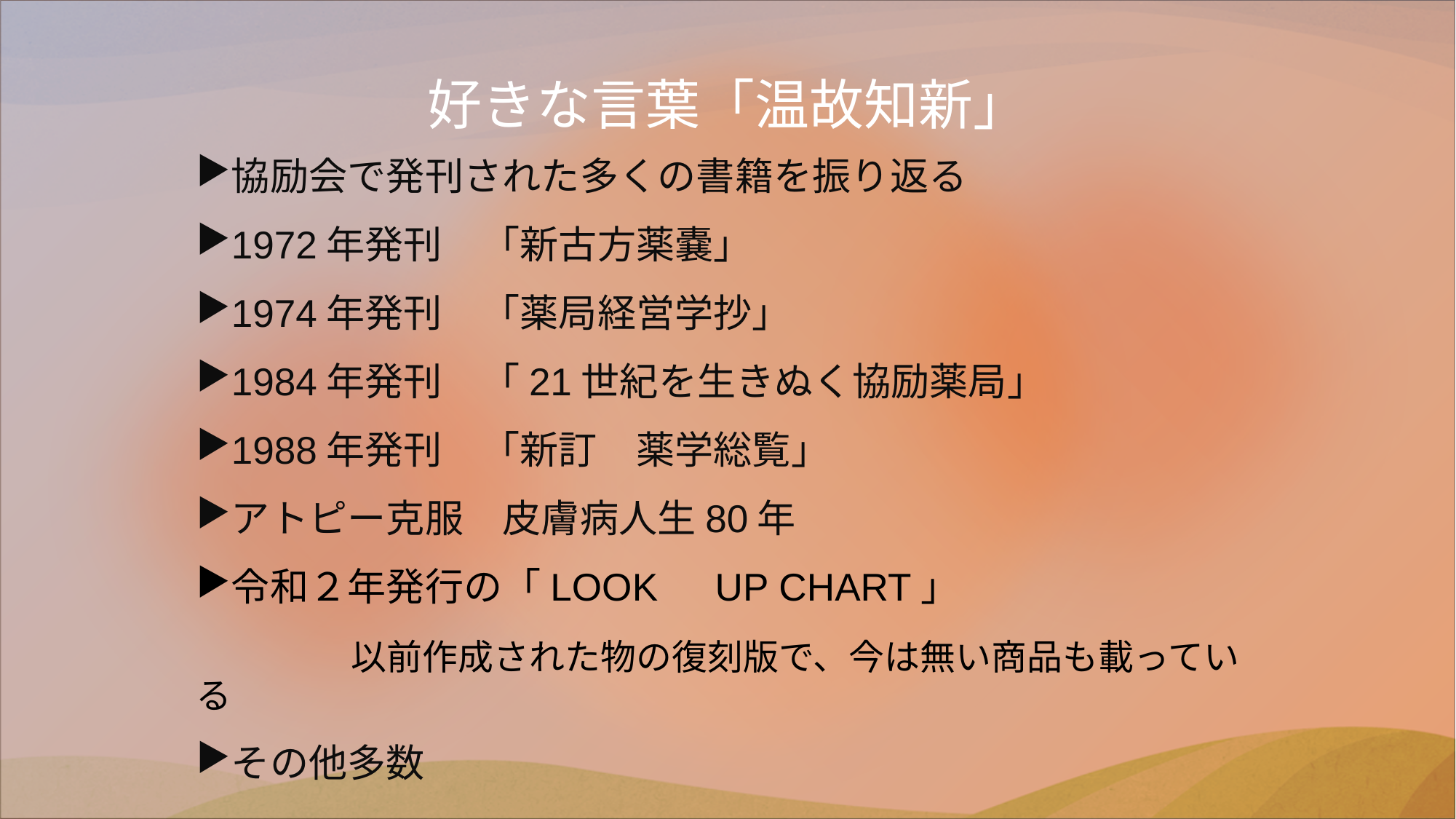

# 好きな言葉「温故知新」
協励会で発刊された多くの書籍を振り返る
1972年発刊　「新古方薬嚢」
1974年発刊　「薬局経営学抄」
1984年発刊　「21世紀を生きぬく協励薬局」
1988年発刊　「新訂　薬学総覧」
アトピー克服　皮膚病人生80年
令和２年発行の「LOOK　UP CHART」
　　　　以前作成された物の復刻版で、今は無い商品も載っている
その他多数